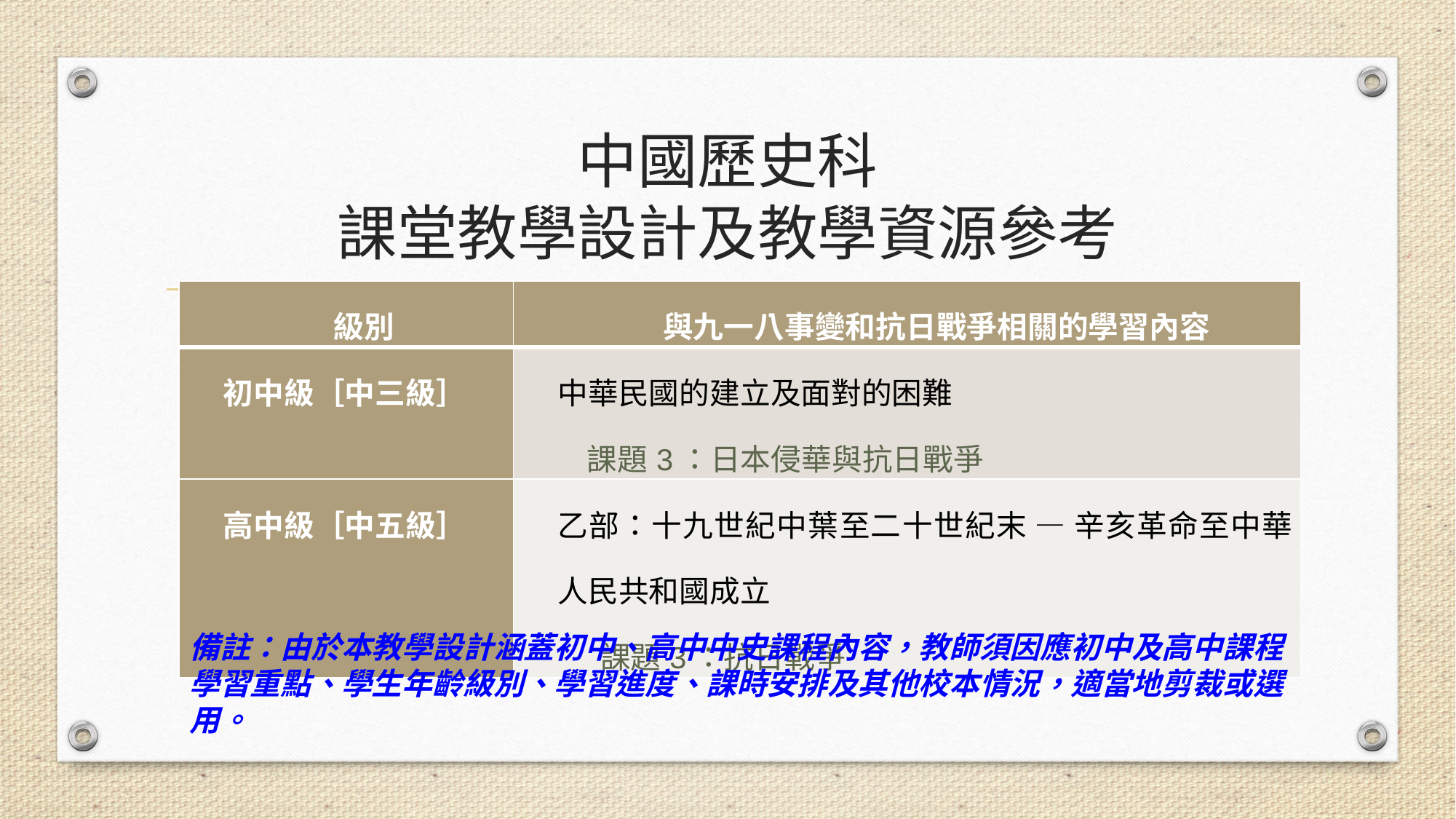

# 中國歷史科 課堂教學設計及教學資源參考
| 級別 | 與九一八事變和抗日戰爭相關的學習內容 |
| --- | --- |
| 初中級［中三級］ | 中華民國的建立及面對的困難 課題3：日本侵華與抗日戰爭 |
| 高中級［中五級］ | 乙部：十九世紀中葉至二十世紀末 — 辛亥革命至中華人民共和國成立 課題3：抗日戰爭 |
備註：由於本教學設計涵蓋初中、高中中史課程內容，教師須因應初中及高中課程學習重點、學生年齡級別、學習進度、課時安排及其他校本情況，適當地剪裁或選用。